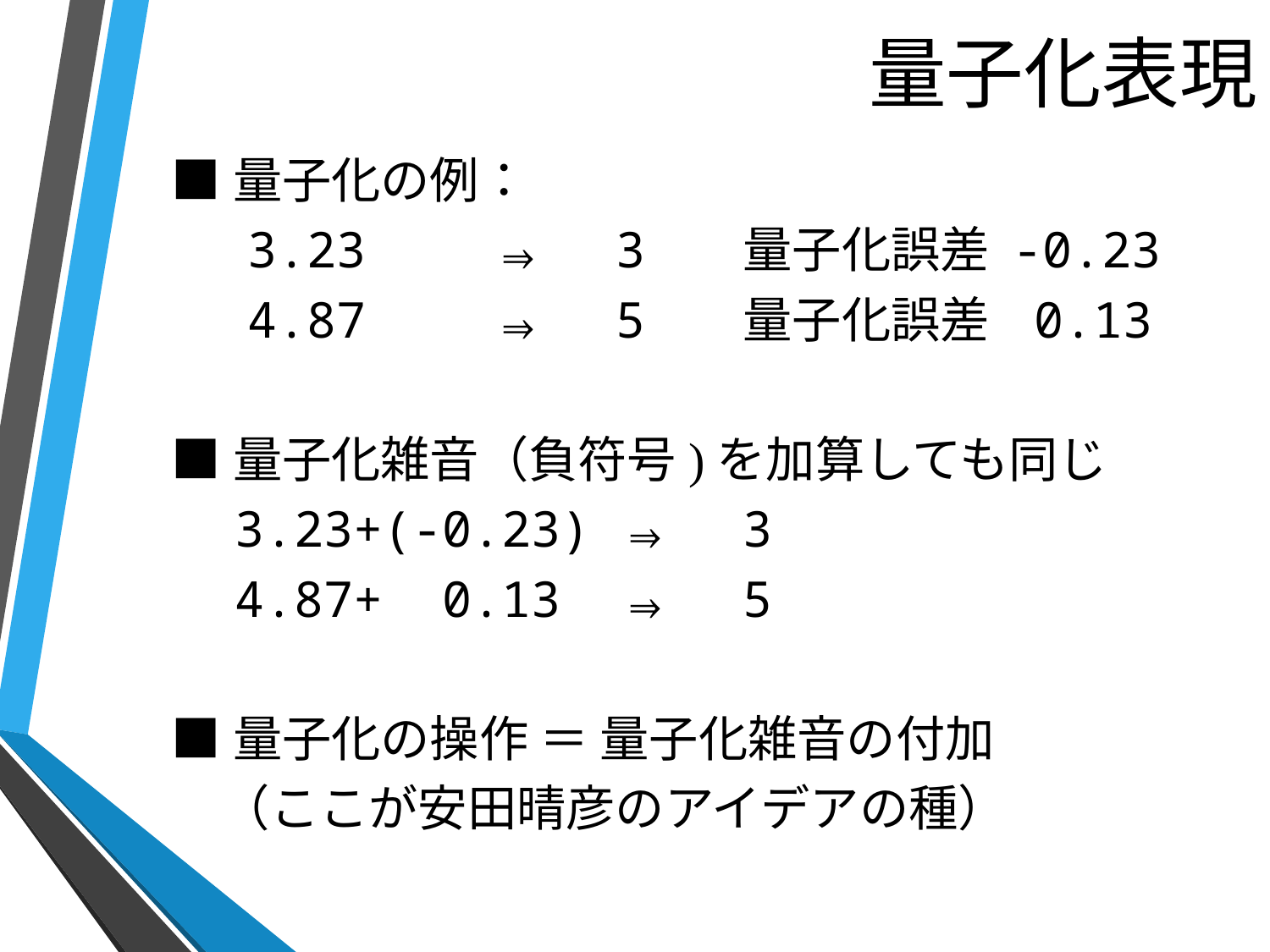

# 量子化表現
■量子化の例：
 3.23	⇒	3	量子化誤差 -0.23
 4.87	⇒	5	量子化誤差   0.13

■量子化雑音（負符号)を加算しても同じ
3.23+(-0.23)	⇒	3
4.87+  0.13	⇒	5

■量子化の操作 ＝ 量子化雑音の付加
　（ここが安田晴彦のアイデアの種）